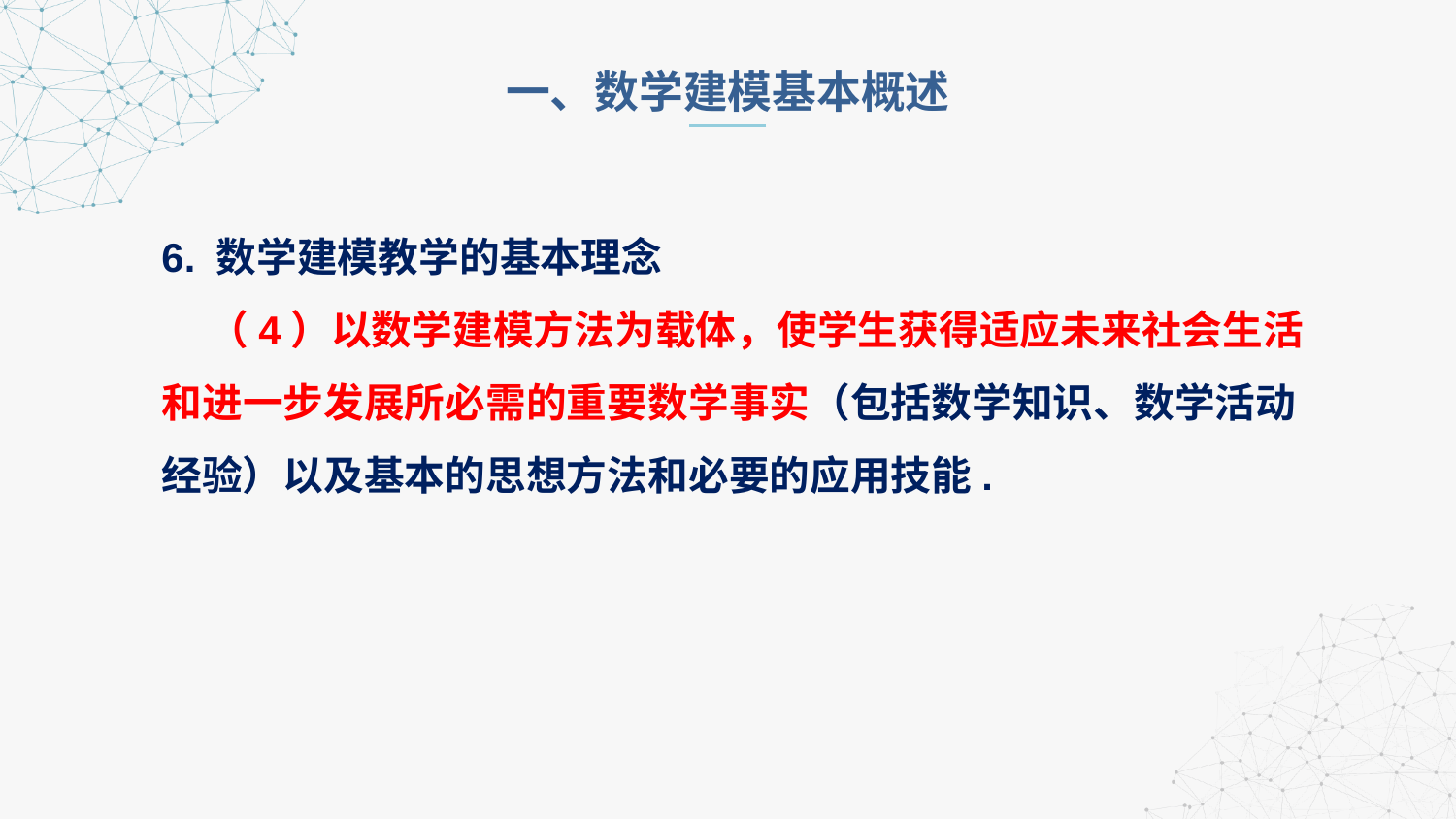

一、数学建模基本概述
6. 数学建模教学的基本理念
    （4）以数学建模方法为载体，使学生获得适应未来社会生活和进一步发展所必需的重要数学事实（包括数学知识、数学活动经验）以及基本的思想方法和必要的应用技能.